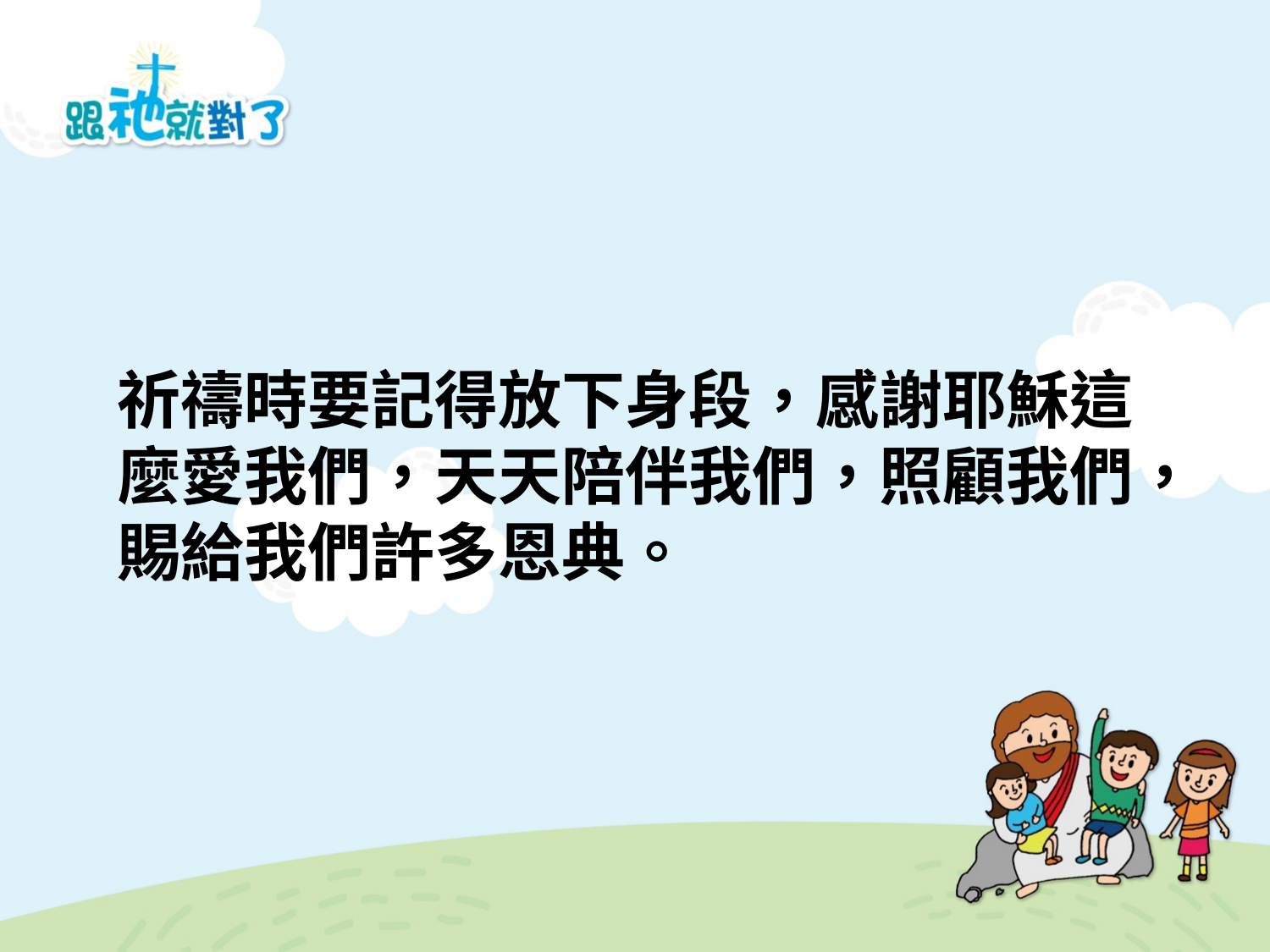

祈禱時要記得放下身段，感謝耶穌這麼愛我們，天天陪伴我們，照顧我們，賜給我們許多恩典。